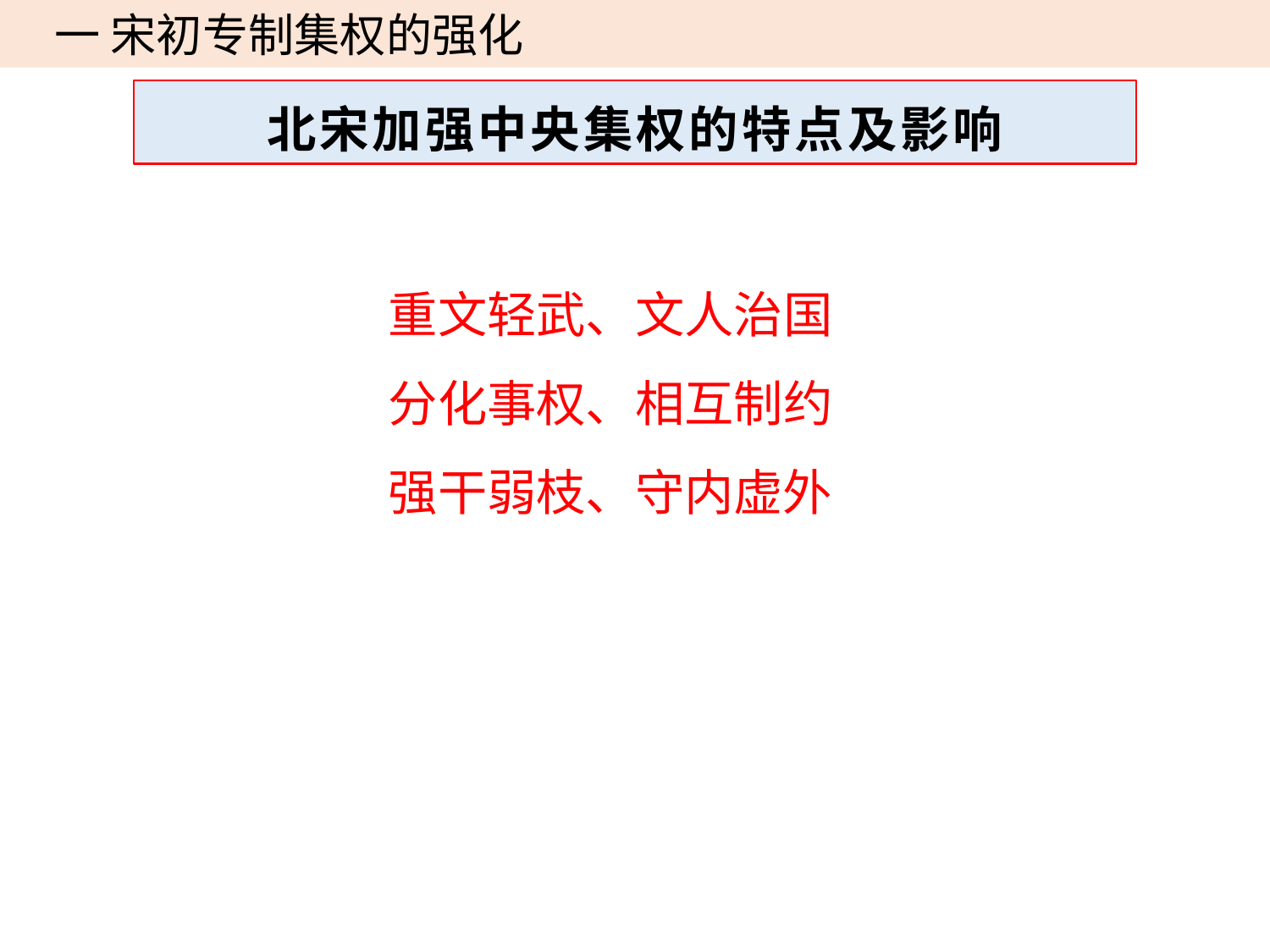

一 宋初专制集权的强化
北宋加强中央集权的特点及影响
重文轻武、文人治国
分化事权、相互制约
强干弱枝、守内虚外